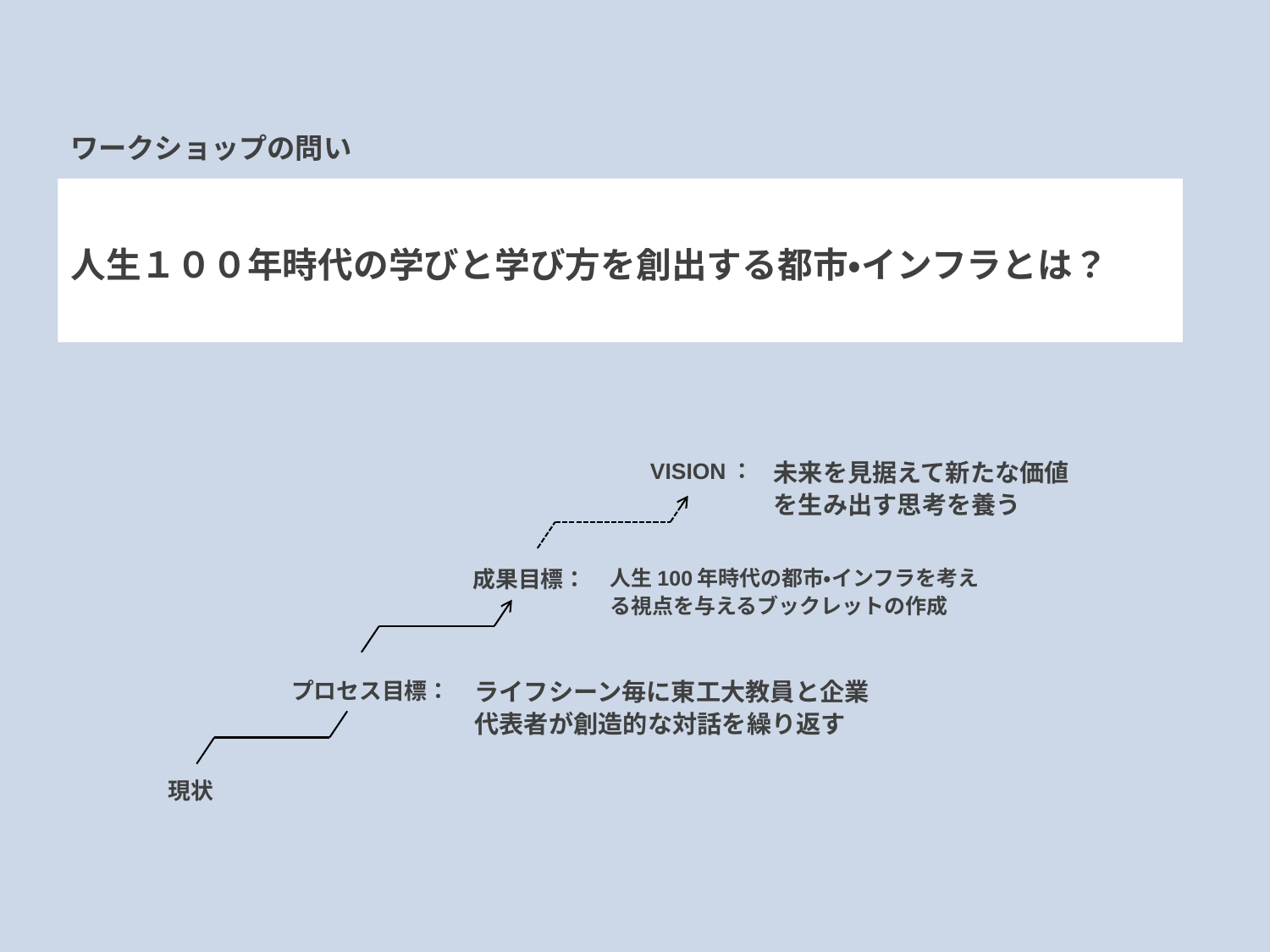

ワークショップの問い
# 人生１００年時代の学びと学び方を創出する都市・インフラとは？
VISION：
未来を見据えて新たな価値を生み出す思考を養う
成果目標：
人生100年時代の都市・インフラを考える視点を与えるブックレットの作成
プロセス目標：
ライフシーン毎に東工大教員と企業代表者が創造的な対話を繰り返す
現状